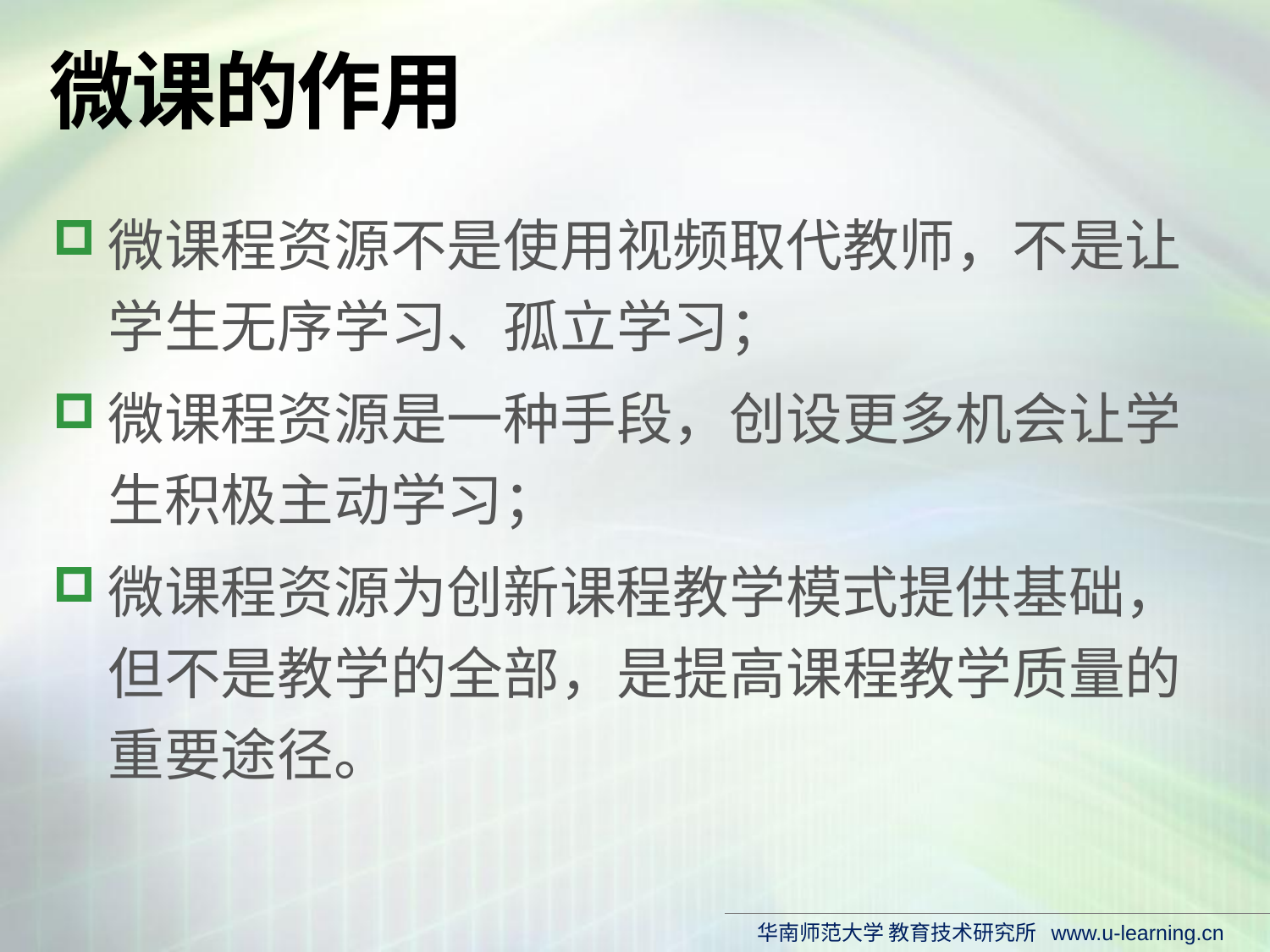

# 微课的作用
微课程资源不是使用视频取代教师，不是让学生无序学习、孤立学习；
微课程资源是一种手段，创设更多机会让学生积极主动学习；
微课程资源为创新课程教学模式提供基础，但不是教学的全部，是提高课程教学质量的重要途径。